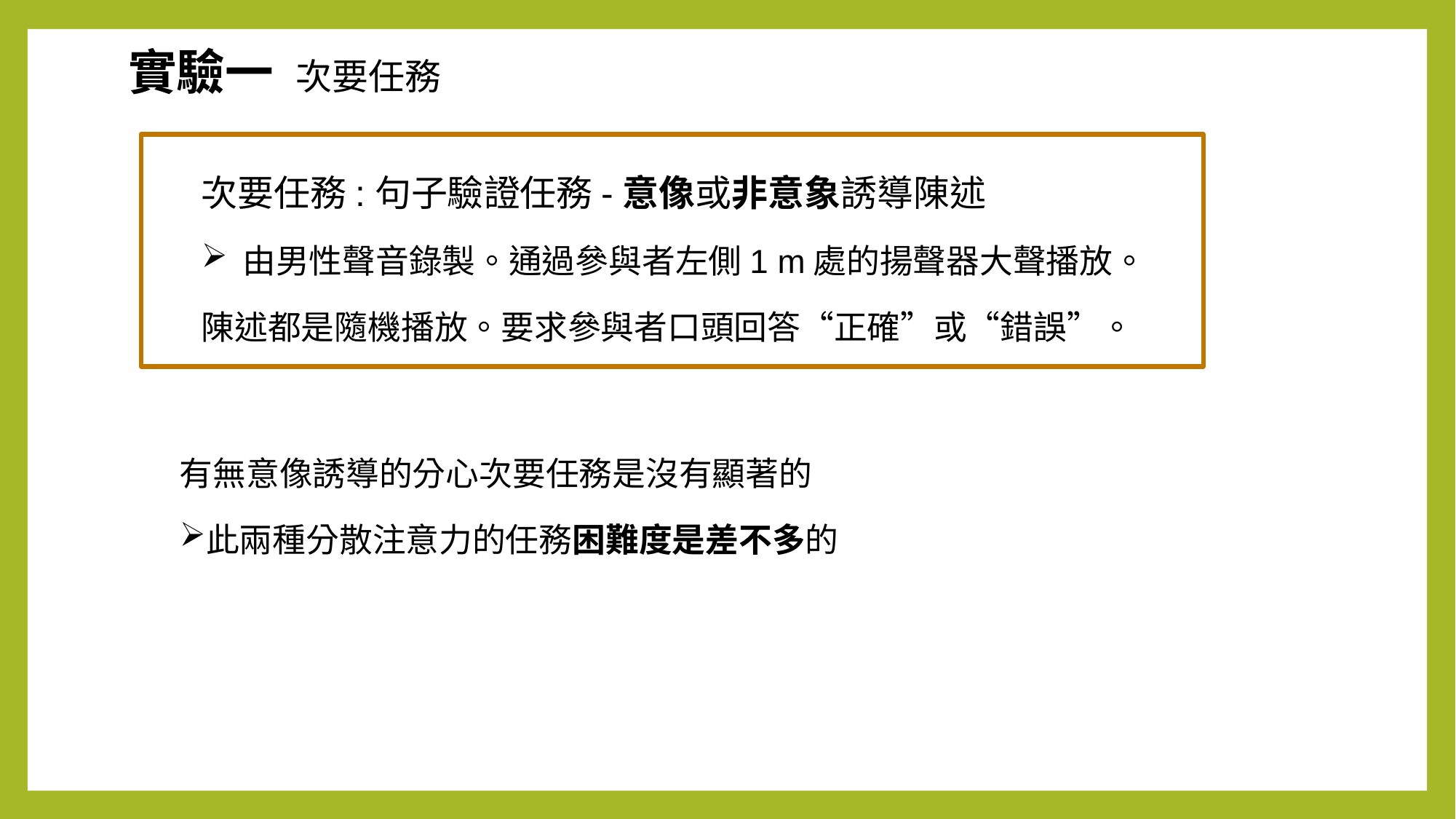

實驗一  次要任務

次要任務:句子驗證任務-意像或非意象誘導陳述
由男性聲音錄製。通過參與者左側1 m處的揚聲器大聲播放。
陳述都是隨機播放。要求參與者口頭回答“正確”或“錯誤”。

有無意像誘導的分心次要任務是沒有顯著的
此兩種分散注意力的任務困難度是差不多的